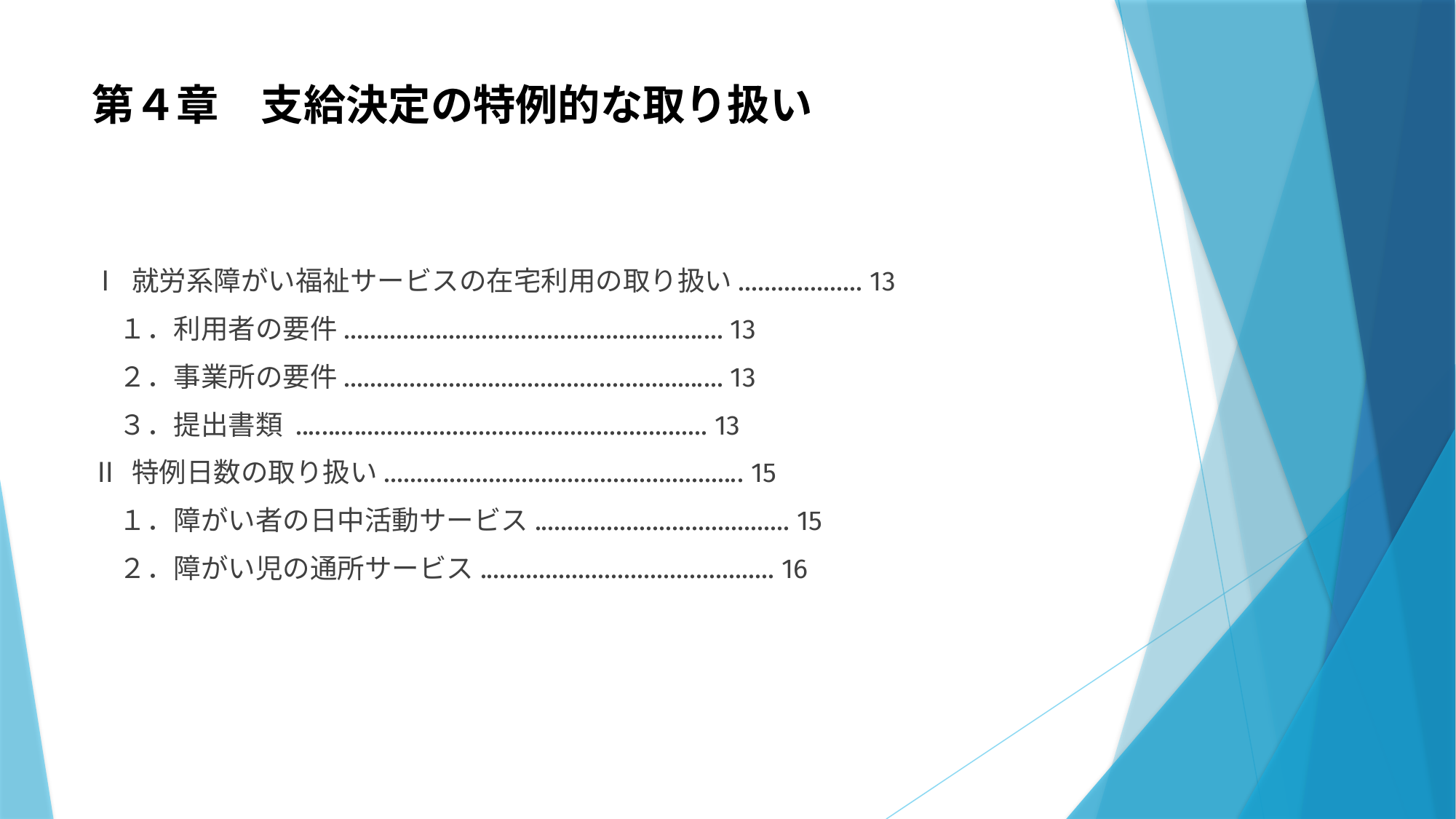

# 第４章　支給決定の特例的な取り扱い
Ⅰ 就労系障がい福祉サービスの在宅利用の取り扱い................... 13
　１．利用者の要件.......................................................... 13
　２．事業所の要件.......................................................... 13
　３．提出書類 ............................................................... 13
Ⅱ 特例日数の取り扱い....................................................... 15
　１．障がい者の日中活動サービス....................................... 15
　２．障がい児の通所サービス............................................. 16